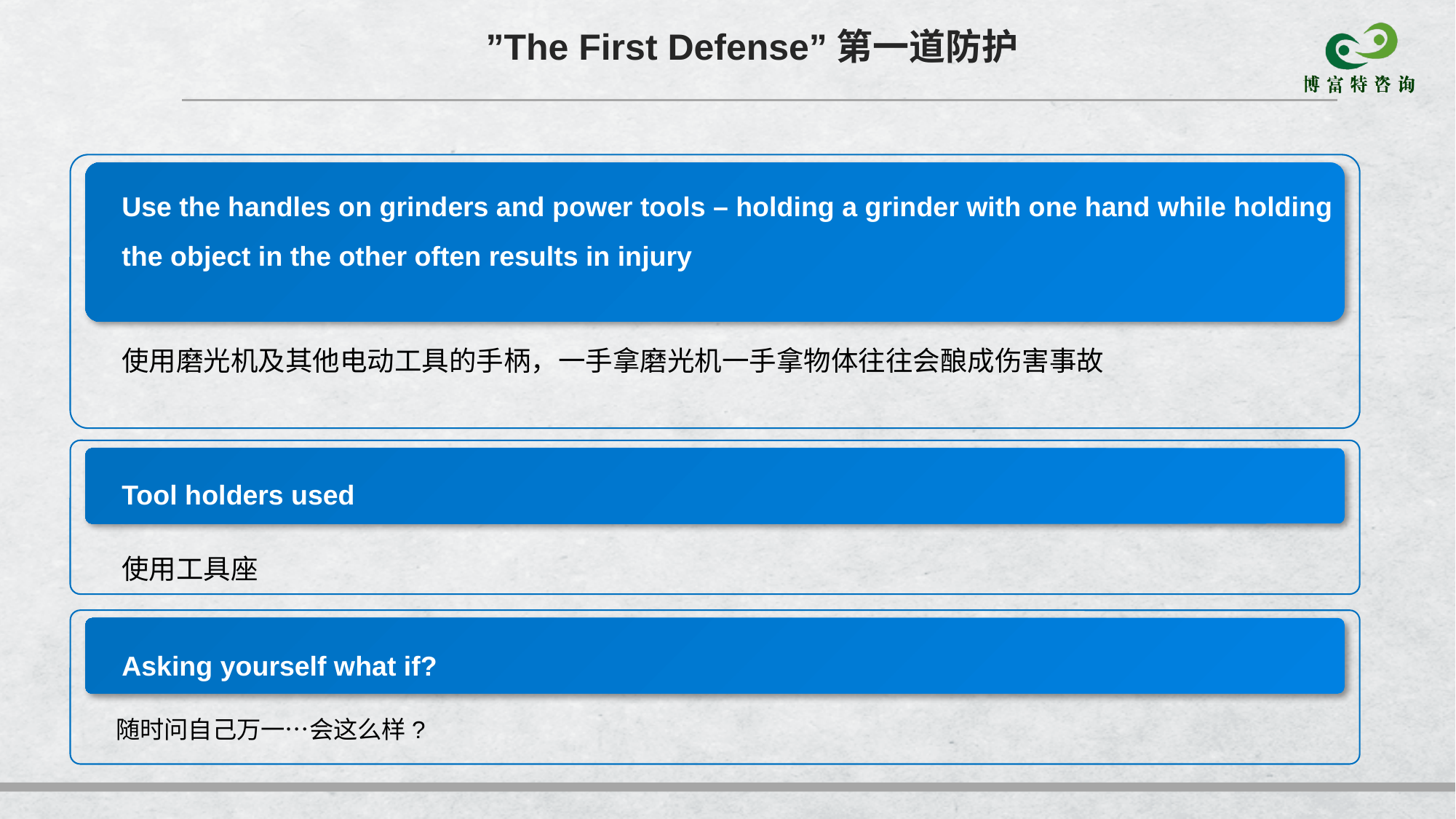

”The First Defense”第一道防护

Use the handles on grinders and power tools – holding a grinder with one hand while holding the object in the other often results in injury
使用磨光机及其他电动工具的手柄，一手拿磨光机一手拿物体往往会酿成伤害事故

Tool holders used
使用工具座

Asking yourself what if?
随时问自己万一…会这么样?